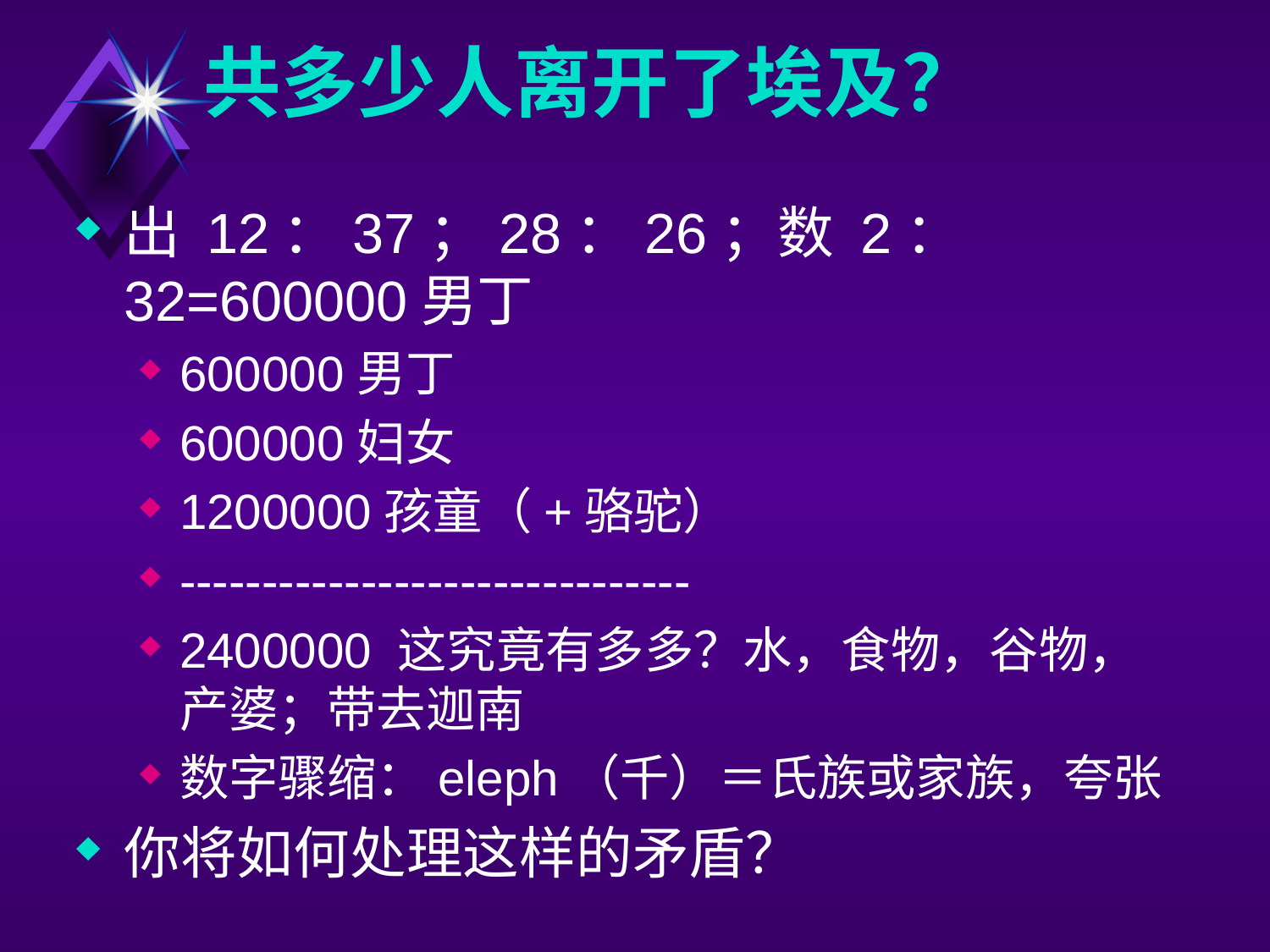

# 共多少人离开了埃及？
出 12：37；28：26；数 2：32=600000男丁
600000男丁
600000妇女
1200000孩童（+骆驼）
-------------------------------
2400000 这究竟有多多？水，食物，谷物，产婆；带去迦南
数字骤缩：eleph（千）＝氏族或家族，夸张
你将如何处理这样的矛盾？